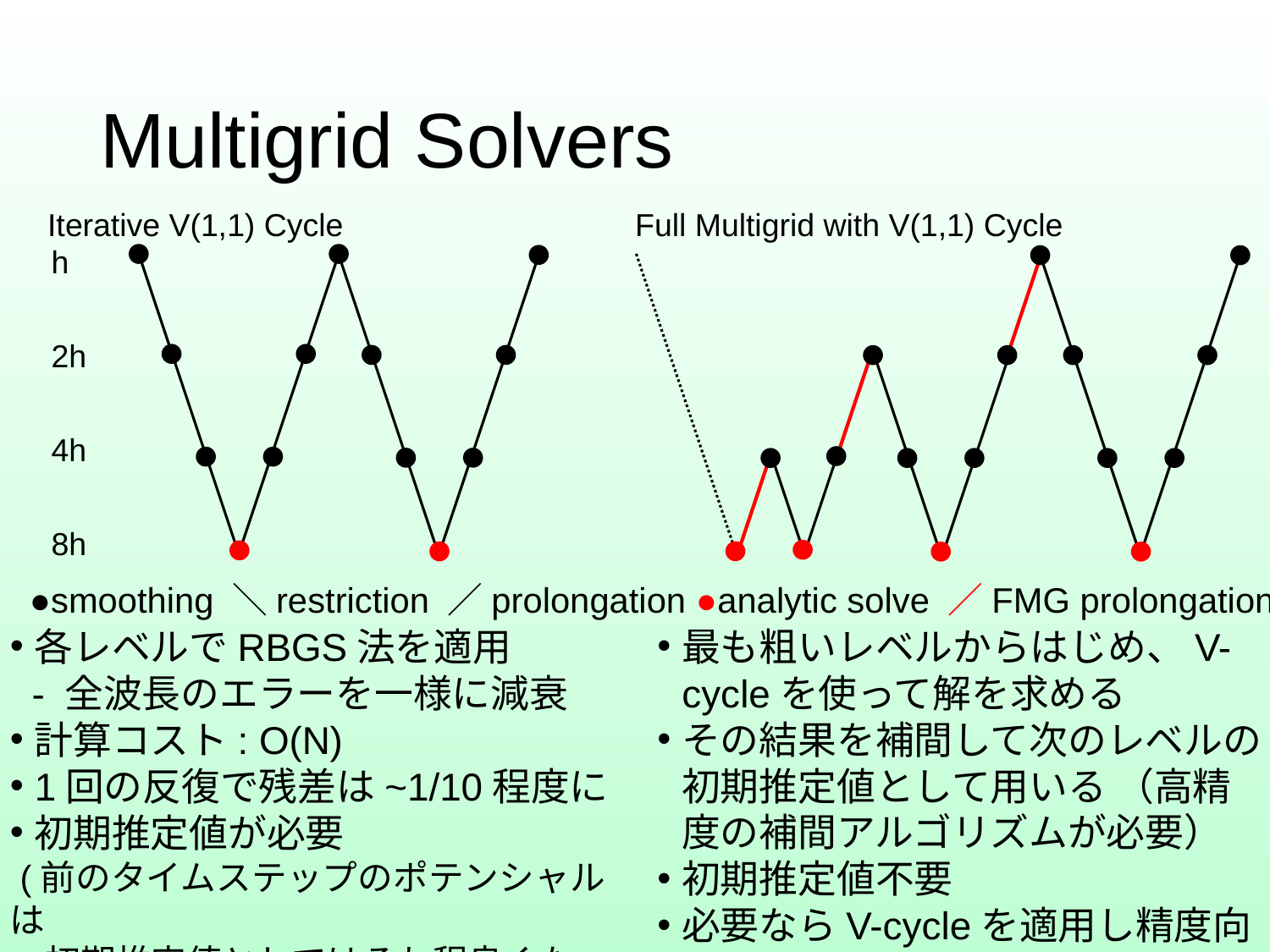

# Multigrid Solvers
Iterative V(1,1) Cycle		         Full Multigrid with V(1,1) Cycle
h

2h

4h

8h

●smoothing ＼restriction ／prolongation ●analytic solve ／FMG prolongation
最も粗いレベルからはじめ、V-cycleを使って解を求める
その結果を補間して次のレベルの初期推定値として用いる （高精度の補間アルゴリズムが必要）
初期推定値不要
必要ならV-cycleを適用し精度向上
各レベルでRBGS法を適用
  - 全波長のエラーを一様に減衰
計算コスト: O(N)
1回の反復で残差は~1/10程度に
初期推定値が必要
 (前のタイムステップのポテンシャルは
　初期推定値としてはそれ程良くない。)